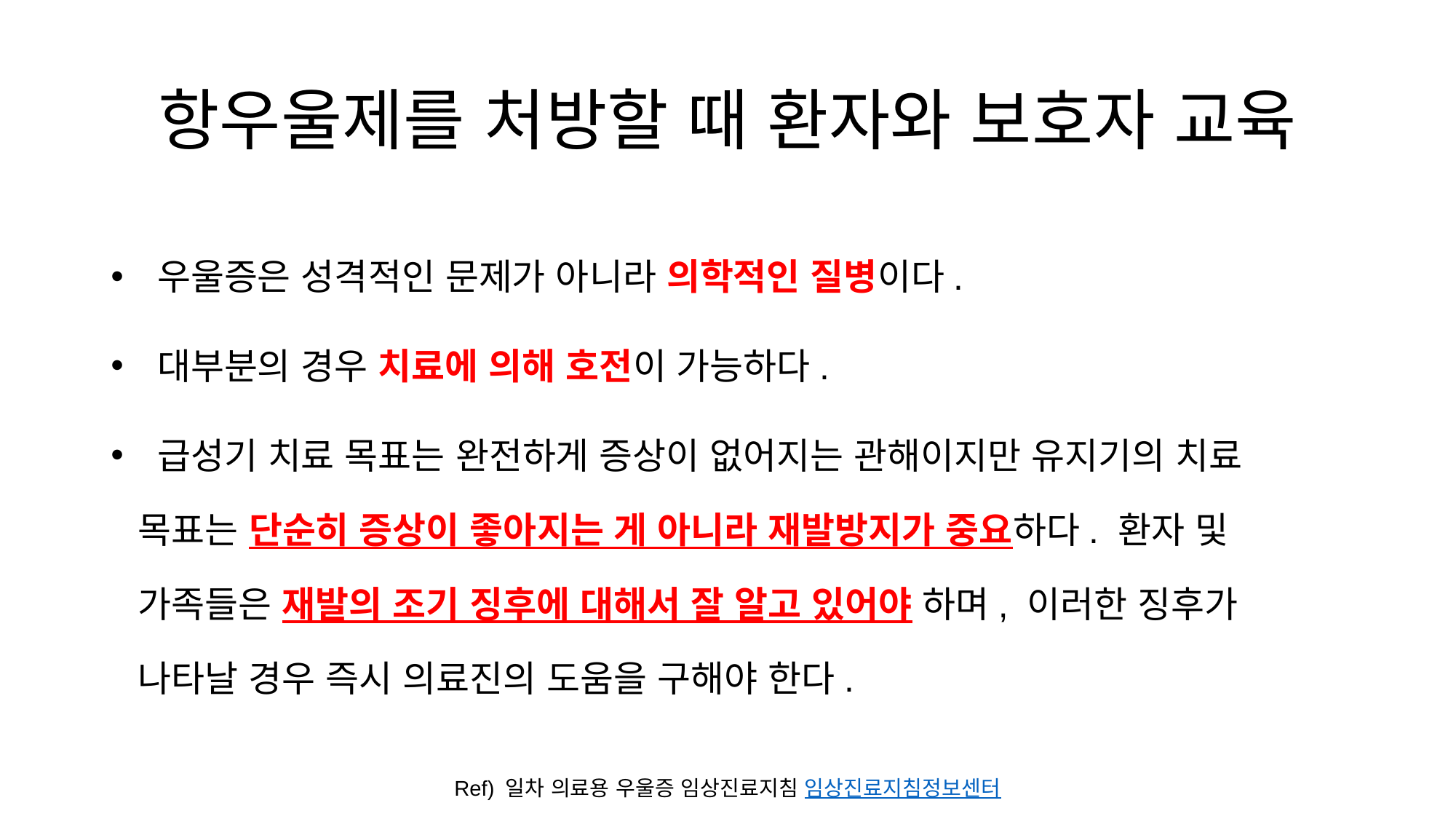

# 항우울제를 처방할 때 환자와 보호자 교육
 우울증은 성격적인 문제가 아니라 의학적인 질병이다.
 대부분의 경우 치료에 의해 호전이 가능하다.
 급성기 치료 목표는 완전하게 증상이 없어지는 관해이지만 유지기의 치료 목표는 단순히 증상이 좋아지는 게 아니라 재발방지가 중요하다. 환자 및 가족들은 재발의 조기 징후에 대해서 잘 알고 있어야 하며, 이러한 징후가 나타날 경우 즉시 의료진의 도움을 구해야 한다.
Ref) 일차 의료용 우울증 임상진료지침 임상진료지침정보센터